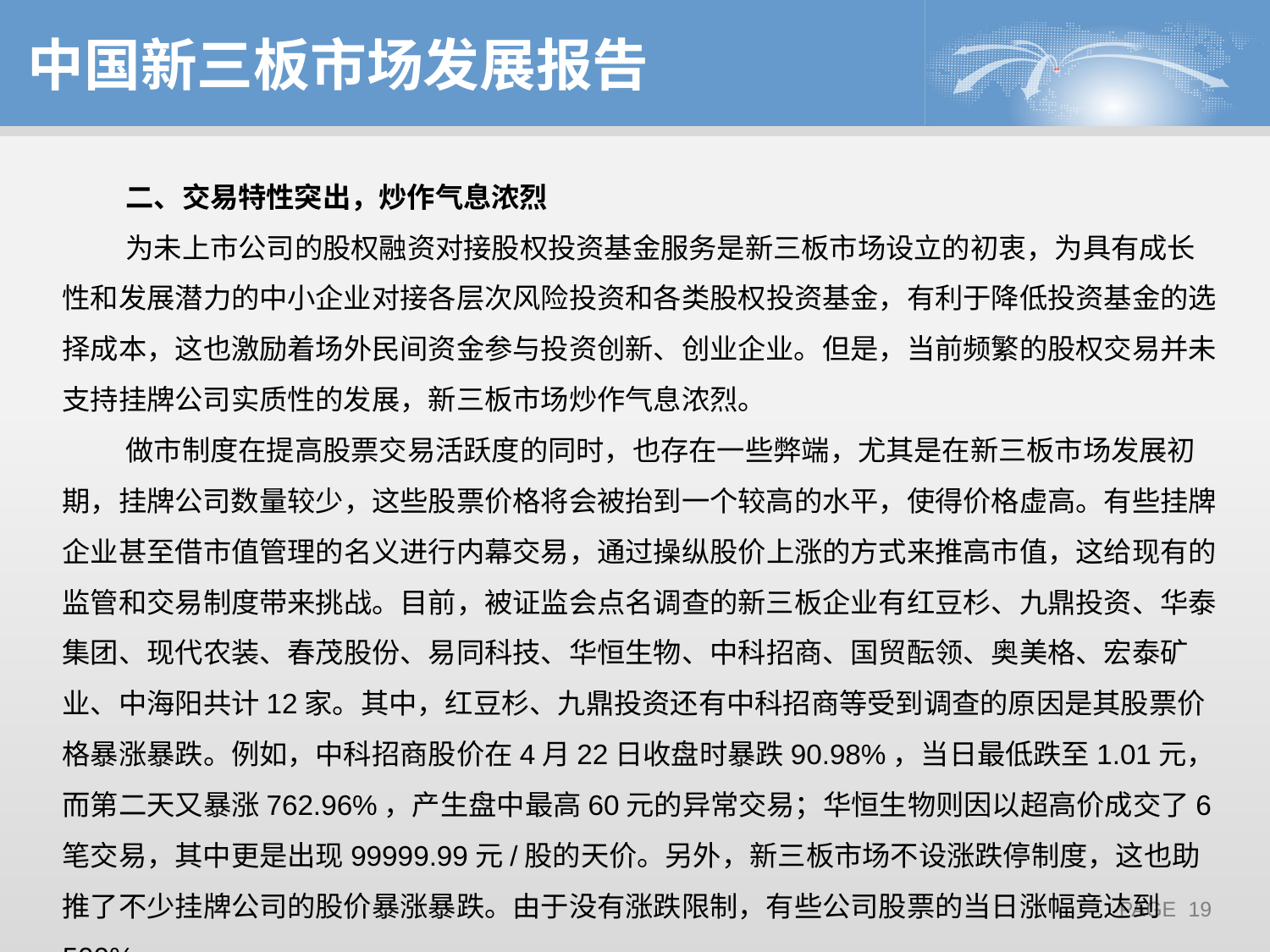

中国新三板市场发展报告
二、交易特性突出，炒作气息浓烈
为未上市公司的股权融资对接股权投资基金服务是新三板市场设立的初衷，为具有成长性和发展潜力的中小企业对接各层次风险投资和各类股权投资基金，有利于降低投资基金的选择成本，这也激励着场外民间资金参与投资创新、创业企业。但是，当前频繁的股权交易并未支持挂牌公司实质性的发展，新三板市场炒作气息浓烈。
做市制度在提高股票交易活跃度的同时，也存在一些弊端，尤其是在新三板市场发展初期，挂牌公司数量较少，这些股票价格将会被抬到一个较高的水平，使得价格虚高。有些挂牌企业甚至借市值管理的名义进行内幕交易，通过操纵股价上涨的方式来推高市值，这给现有的监管和交易制度带来挑战。目前，被证监会点名调查的新三板企业有红豆杉、九鼎投资、华泰集团、现代农装、春茂股份、易同科技、华恒生物、中科招商、国贸酝领、奥美格、宏泰矿业、中海阳共计12家。其中，红豆杉、九鼎投资还有中科招商等受到调查的原因是其股票价格暴涨暴跌。例如，中科招商股价在4月22日收盘时暴跌90.98%，当日最低跌至1.01元，而第二天又暴涨762.96%，产生盘中最高60元的异常交易；华恒生物则因以超高价成交了6笔交易，其中更是出现99999.99元/股的天价。另外，新三板市场不设涨跌停制度，这也助推了不少挂牌公司的股价暴涨暴跌。由于没有涨跌限制，有些公司股票的当日涨幅竟达到500%。